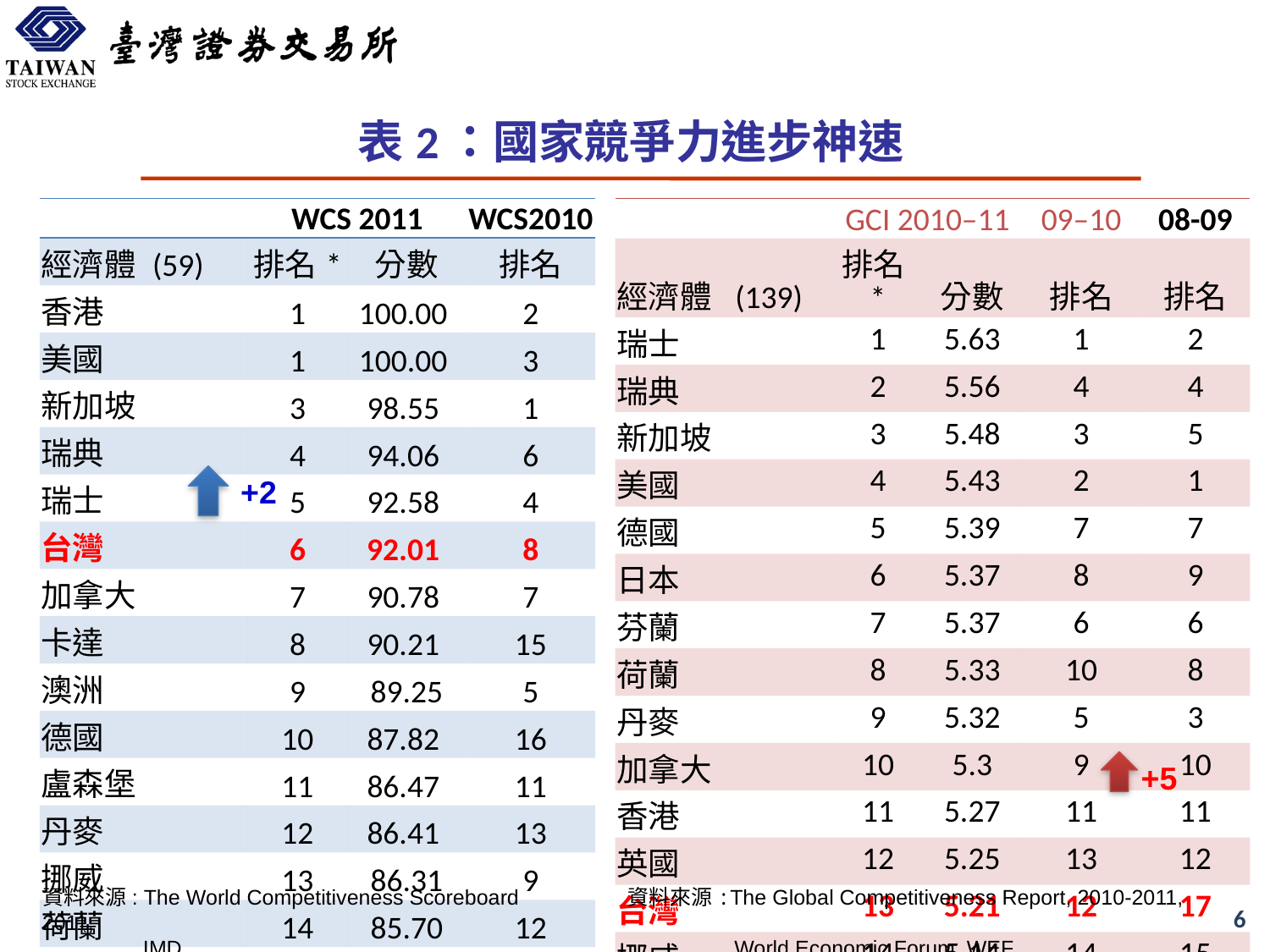

# 表2：國家競爭力進步神速
|  | WCS 2011 |  | WCS2010 |
| --- | --- | --- | --- |
| 經濟體 (59) | 排名\* | 分數 | 排名 |
| 香港 | 1 | 100.00 | 2 |
| 美國 | 1 | 100.00 | 3 |
| 新加坡 | 3 | 98.55 | 1 |
| 瑞典 | 4 | 94.06 | 6 |
| 瑞士 | 5 | 92.58 | 4 |
| 台灣 | 6 | 92.01 | 8 |
| 加拿大 | 7 | 90.78 | 7 |
| 卡達 | 8 | 90.21 | 15 |
| 澳洲 | 9 | 89.25 | 5 |
| 德國 | 10 | 87.82 | 16 |
| 盧森堡 | 11 | 86.47 | 11 |
| 丹麥 | 12 | 86.41 | 13 |
| 挪威 | 13 | 86.31 | 9 |
| 荷蘭 | 14 | 85.70 | 12 |
| 芬蘭 | 15 | 84.38 | 19 |
|  | GCI 2010–11 |  | 09–10 | 08-09 |
| --- | --- | --- | --- | --- |
| 經濟體 (139) | 排名\* | 分數 | 排名 | 排名 |
| 瑞士 | 1 | 5.63 | 1 | 2 |
| 瑞典 | 2 | 5.56 | 4 | 4 |
| 新加坡 | 3 | 5.48 | 3 | 5 |
| 美國 | 4 | 5.43 | 2 | 1 |
| 德國 | 5 | 5.39 | 7 | 7 |
| 日本 | 6 | 5.37 | 8 | 9 |
| 芬蘭 | 7 | 5.37 | 6 | 6 |
| 荷蘭 | 8 | 5.33 | 10 | 8 |
| 丹麥 | 9 | 5.32 | 5 | 3 |
| 加拿大 | 10 | 5.3 | 9 | 10 |
| 香港 | 11 | 5.27 | 11 | 11 |
| 英國 | 12 | 5.25 | 13 | 12 |
| 台灣 | 13 | 5.21 | 12 | 17 |
| 挪威 | 14 | 5.14 | 14 | 15 |
| 法國 | 15 | 5.13 | 16 | 16 |

+2

+5
資料來源: The World Competitiveness Scoreboard 2011,
                 IMD
資料來源:The Global Competitiveness Report, 2010-2011,
                  World Economic Forum, WEF
6